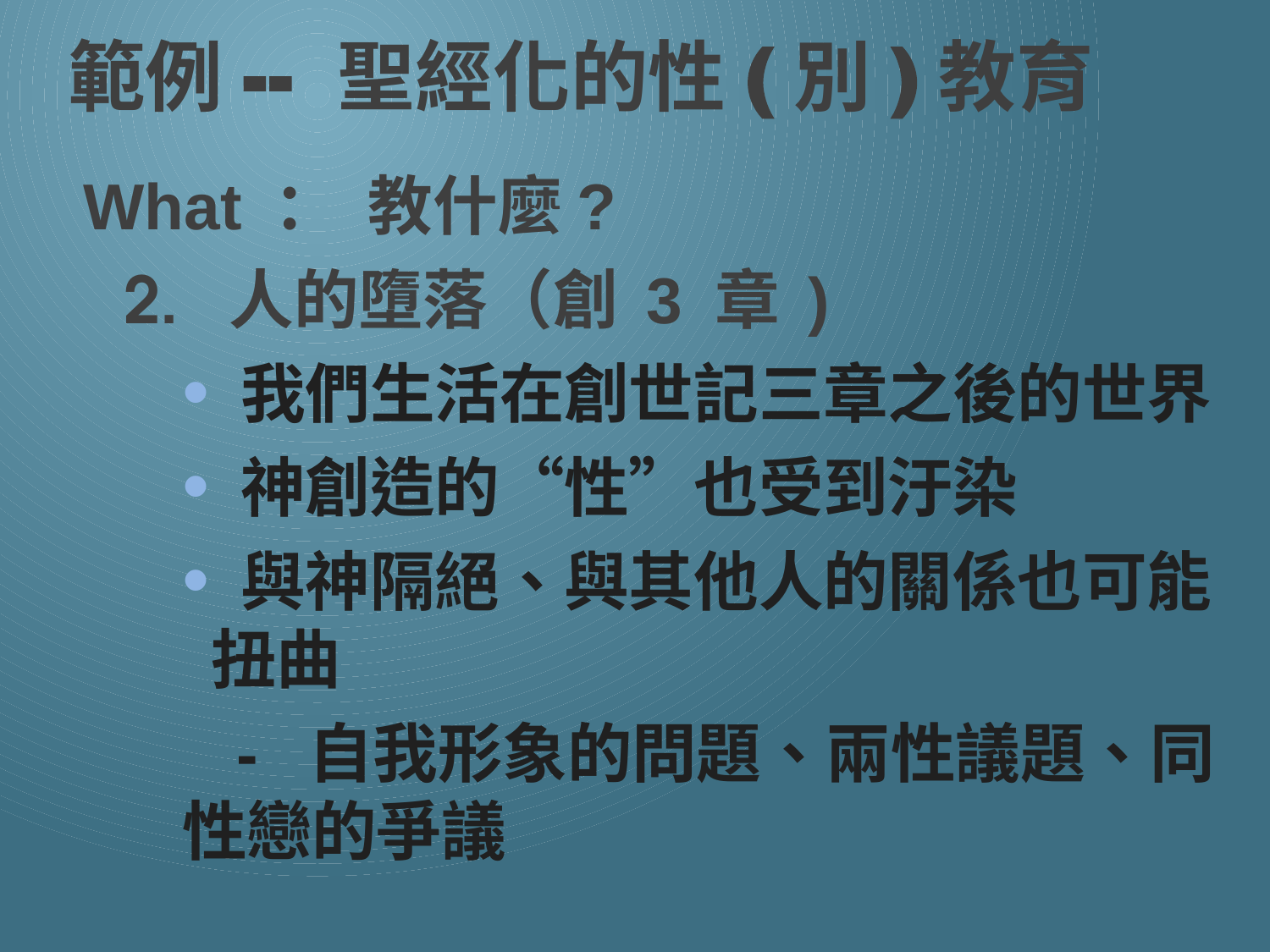

# 範例-- 聖經化的性(別)教育
 What ：  教什麼?
2.  人的墮落（創 3 章 )
 我們生活在創世記三章之後的世界
 神創造的“性”也受到汙染
 與神隔絕、與其他人的關係也可能扭曲
   -  自我形象的問題、兩性議題、同性戀的爭議